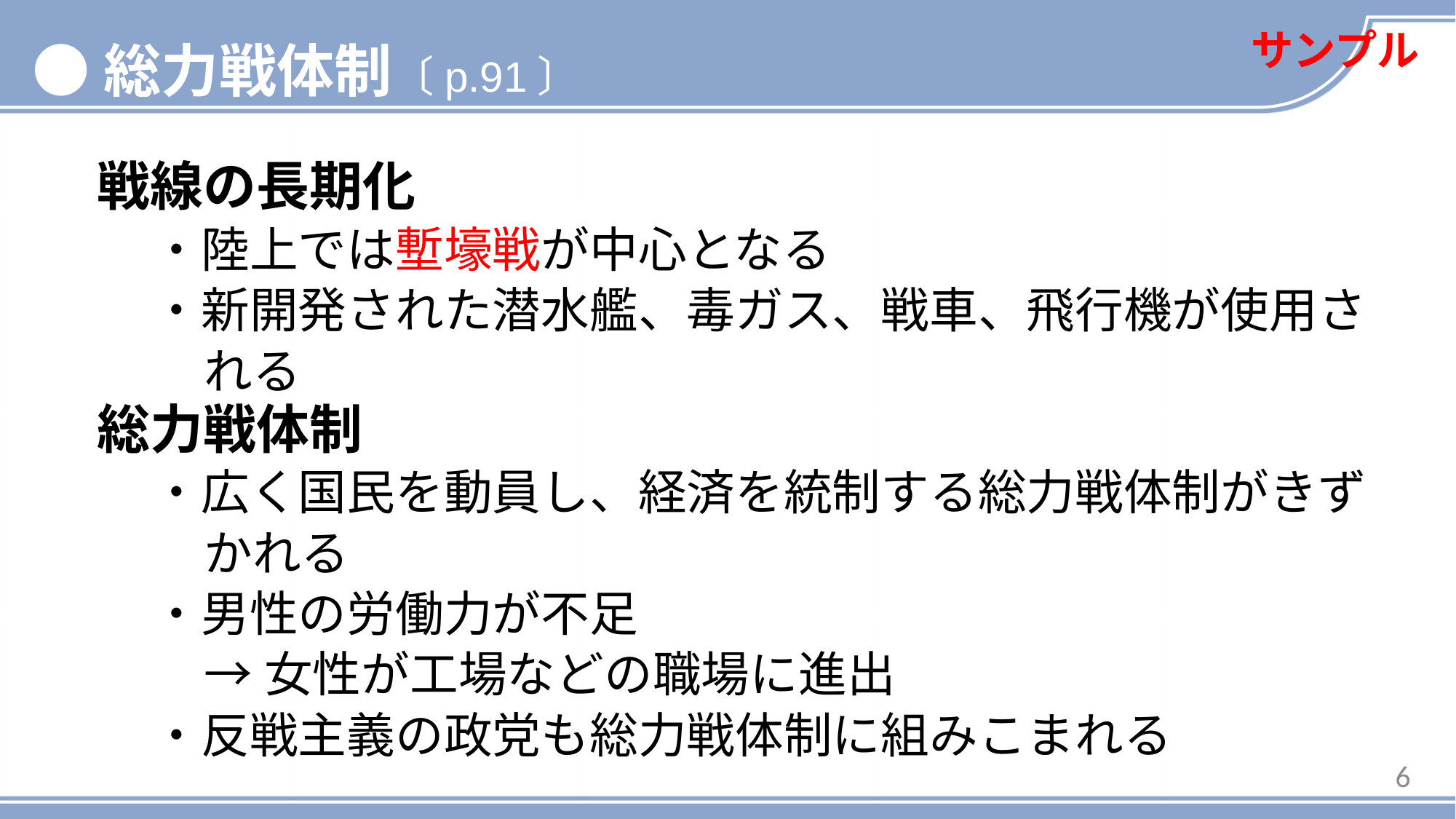

サンプル
●総力戦体制〔p.91〕
戦線の長期化
・陸上では塹壕戦が中心となる
・新開発された潜水艦、毒ガス、戦車、飛行機が使用される
総力戦体制
・広く国民を動員し、経済を統制する総力戦体制がきずかれる
・男性の労働力が不足
→女性が工場などの職場に進出
・反戦主義の政党も総力戦体制に組みこまれる